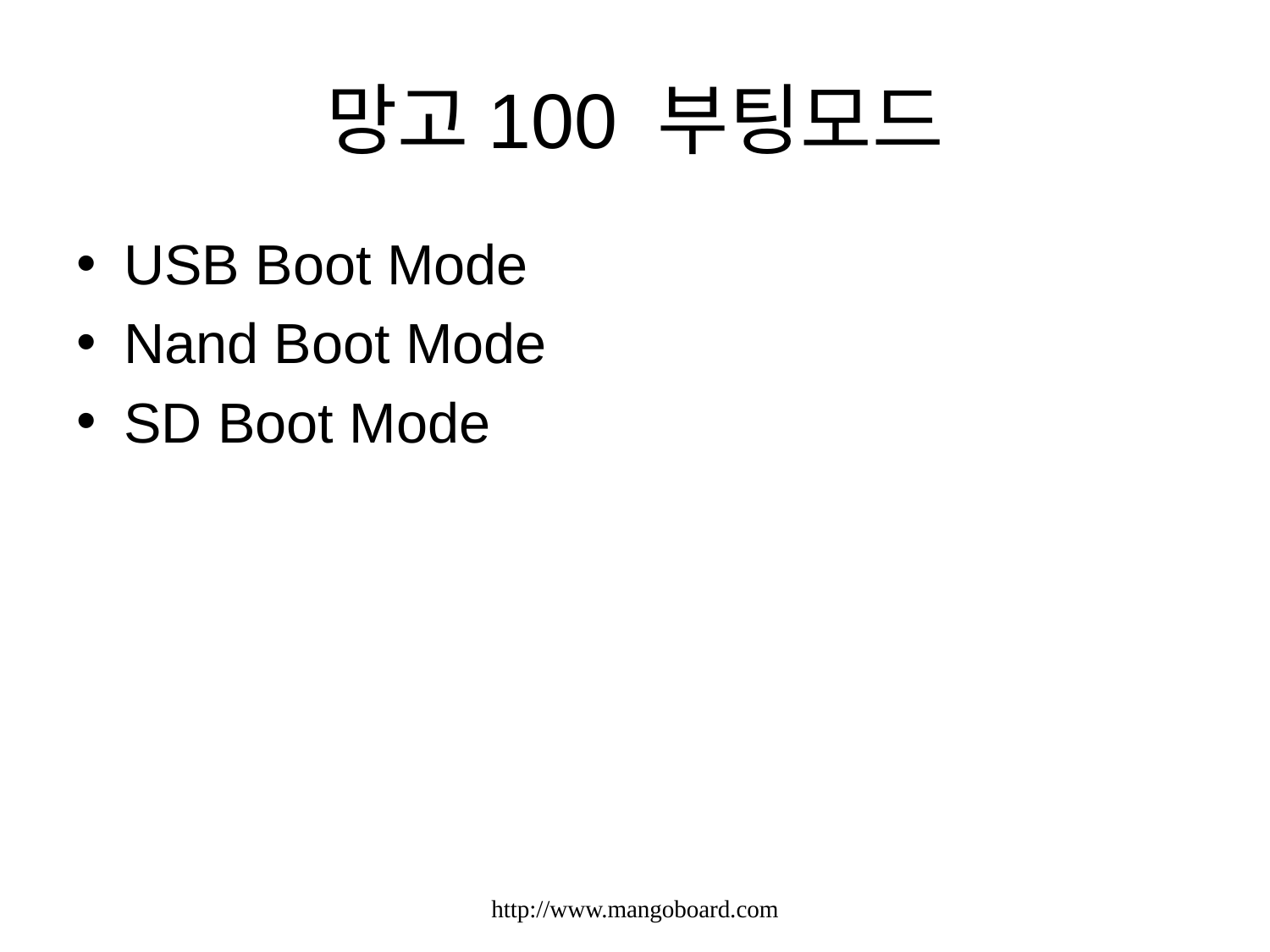

# 망고100 부팅모드
USB Boot Mode
Nand Boot Mode
SD Boot Mode
http://www.mangoboard.com